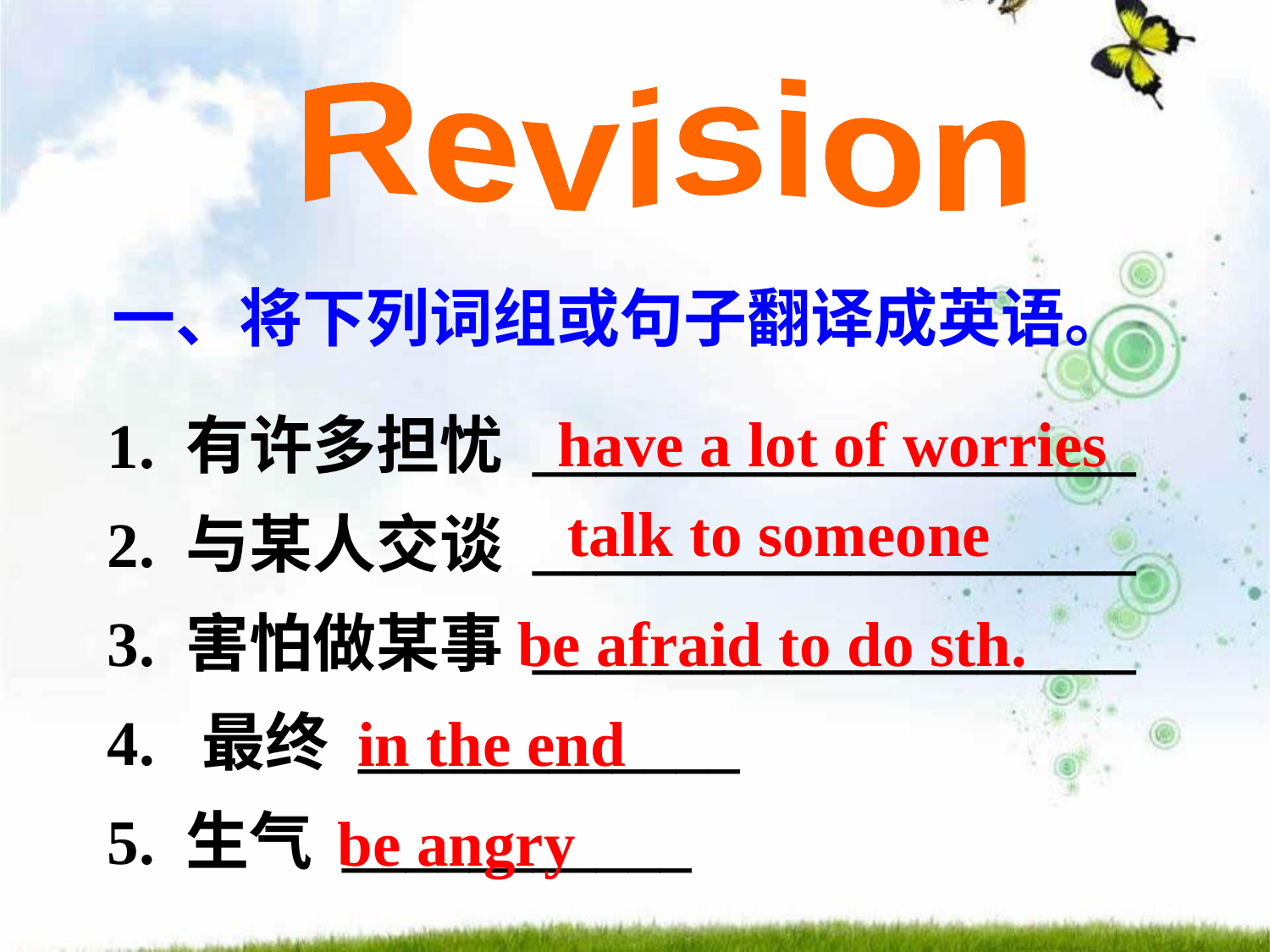

Revision
一、将下列词组或句子翻译成英语。
1. 有许多担忧 ___________________
2. 与某人交谈 ___________________
3. 害怕做某事 ___________________
4.  最终 ____________
5. 生气 ___________
have a lot of worries
talk to someone
be afraid to do sth.
in the end
be angry